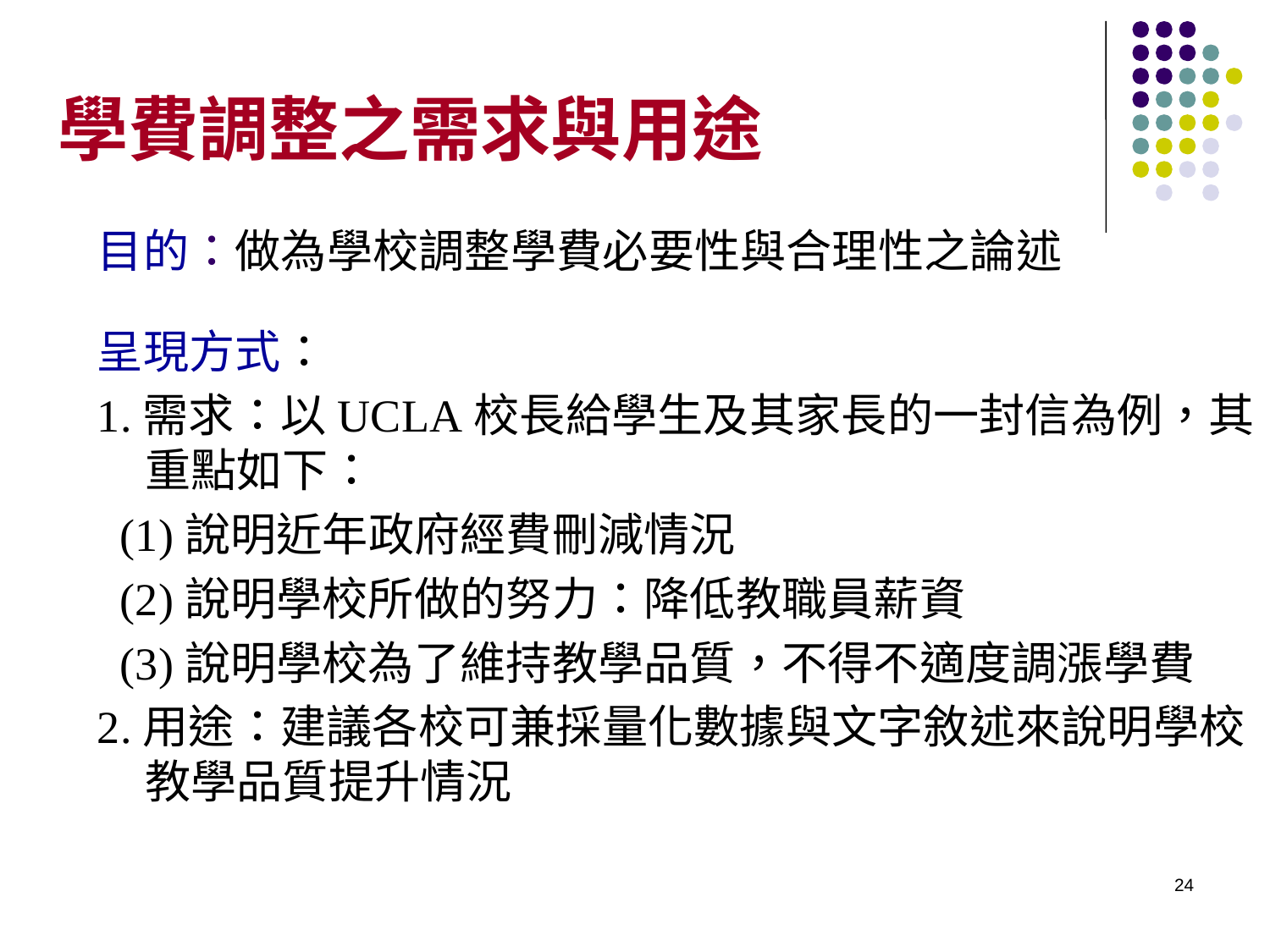

# 學費調整之需求與用途
目的：做為學校調整學費必要性與合理性之論述
呈現方式：
1.需求：以UCLA校長給學生及其家長的一封信為例，其重點如下：
  (1)說明近年政府經費刪減情況
  (2)說明學校所做的努力：降低教職員薪資
  (3)說明學校為了維持教學品質，不得不適度調漲學費
2.用途：建議各校可兼採量化數據與文字敘述來說明學校教學品質提升情況

24